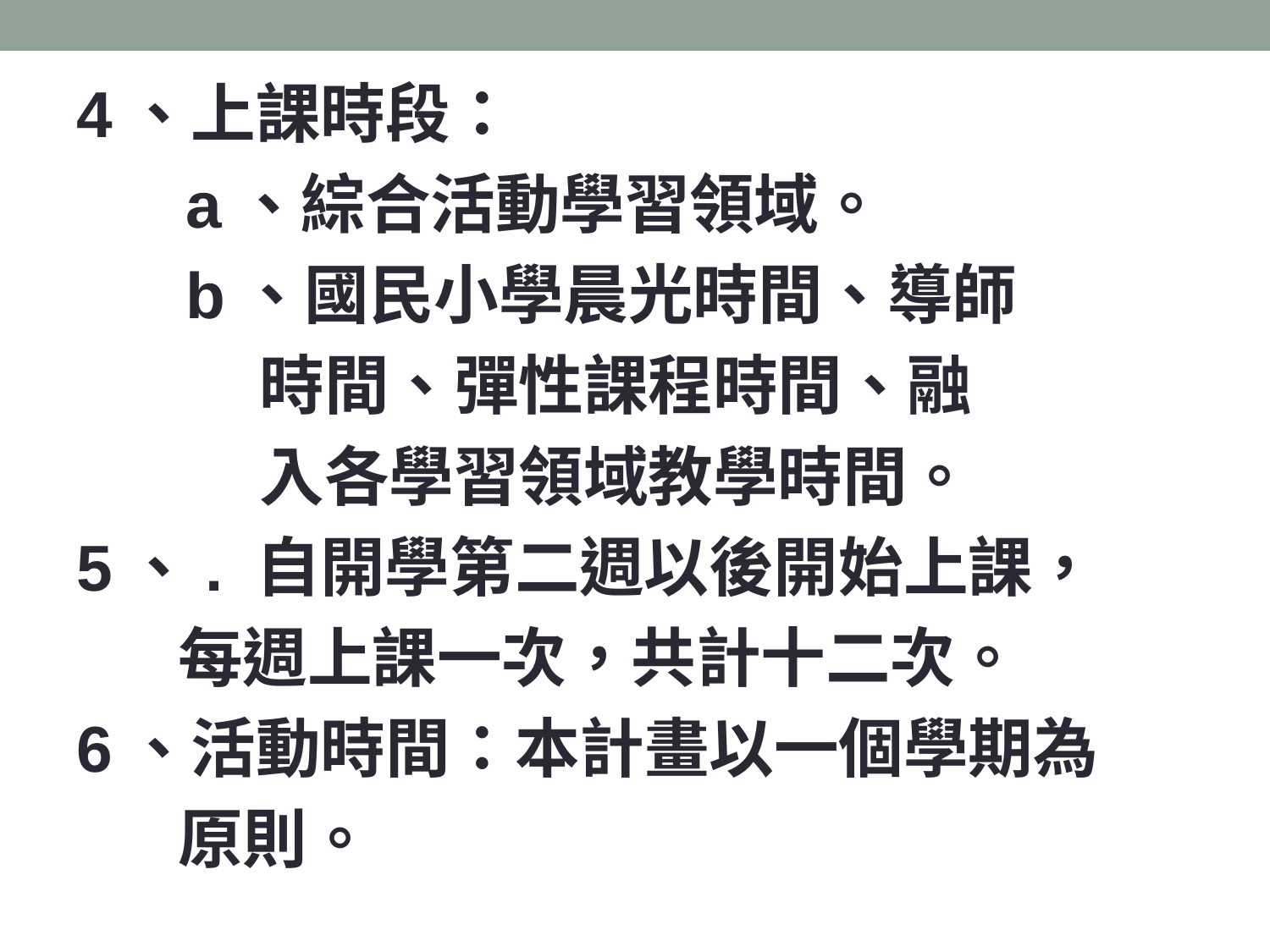

4、上課時段：
    a、綜合活動學習領域。
    b、國民小學晨光時間、導師
         時間、彈性課程時間、融
         入各學習領域教學時間。
5、. 自開學第二週以後開始上課，
      每週上課一次，共計十二次。
6、活動時間：本計畫以一個學期為
      原則。